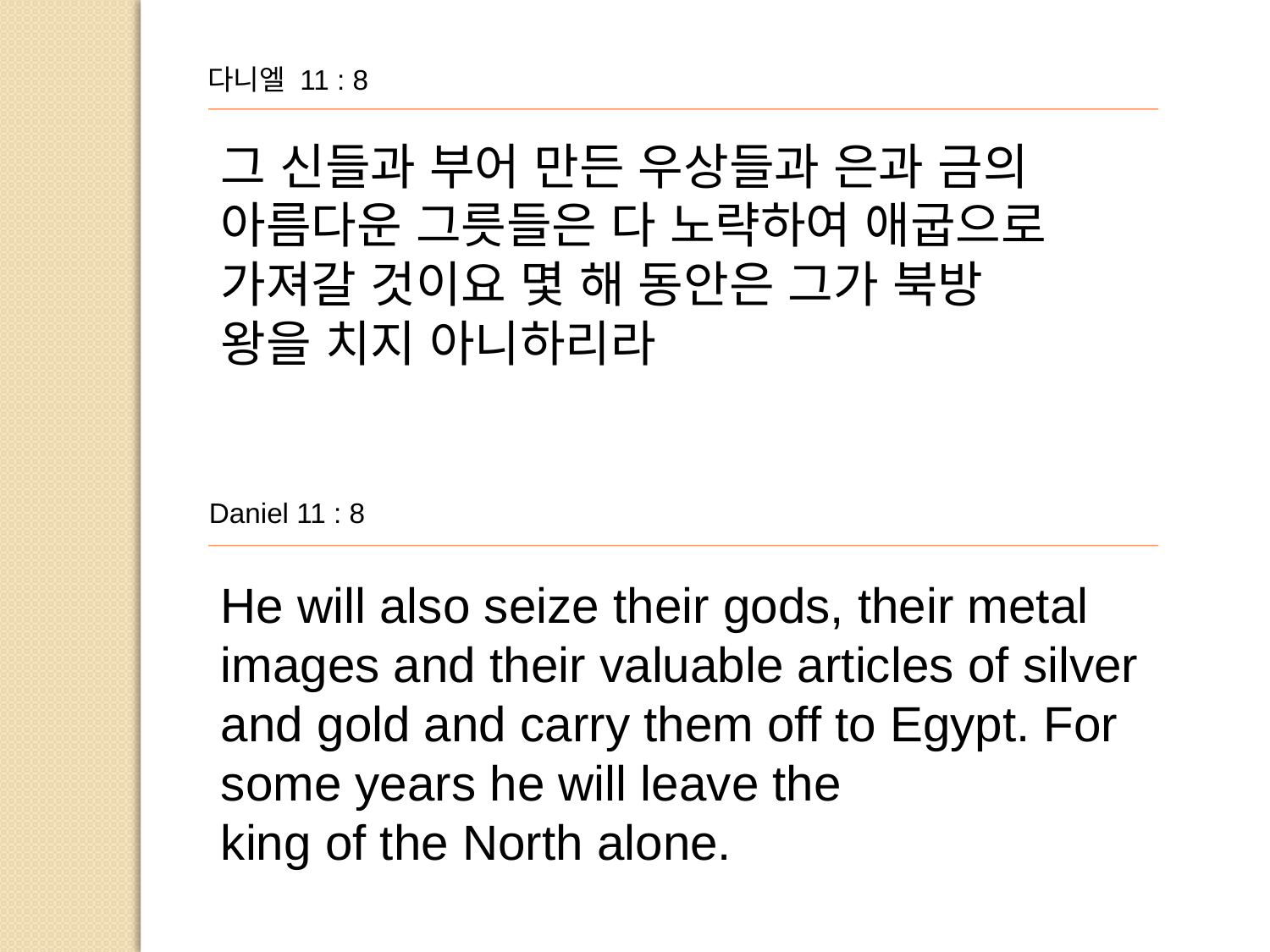

다니엘 11 : 8

그 신들과 부어 만든 우상들과 은과 금의 아름다운 그릇들은 다 노략하여 애굽으로 가져갈 것이요 몇 해 동안은 그가 북방
왕을 치지 아니하리라
Daniel 11 : 8

He will also seize their gods, their metal images and their valuable articles of silver and gold and carry them off to Egypt. For some years he will leave the
king of the North alone.